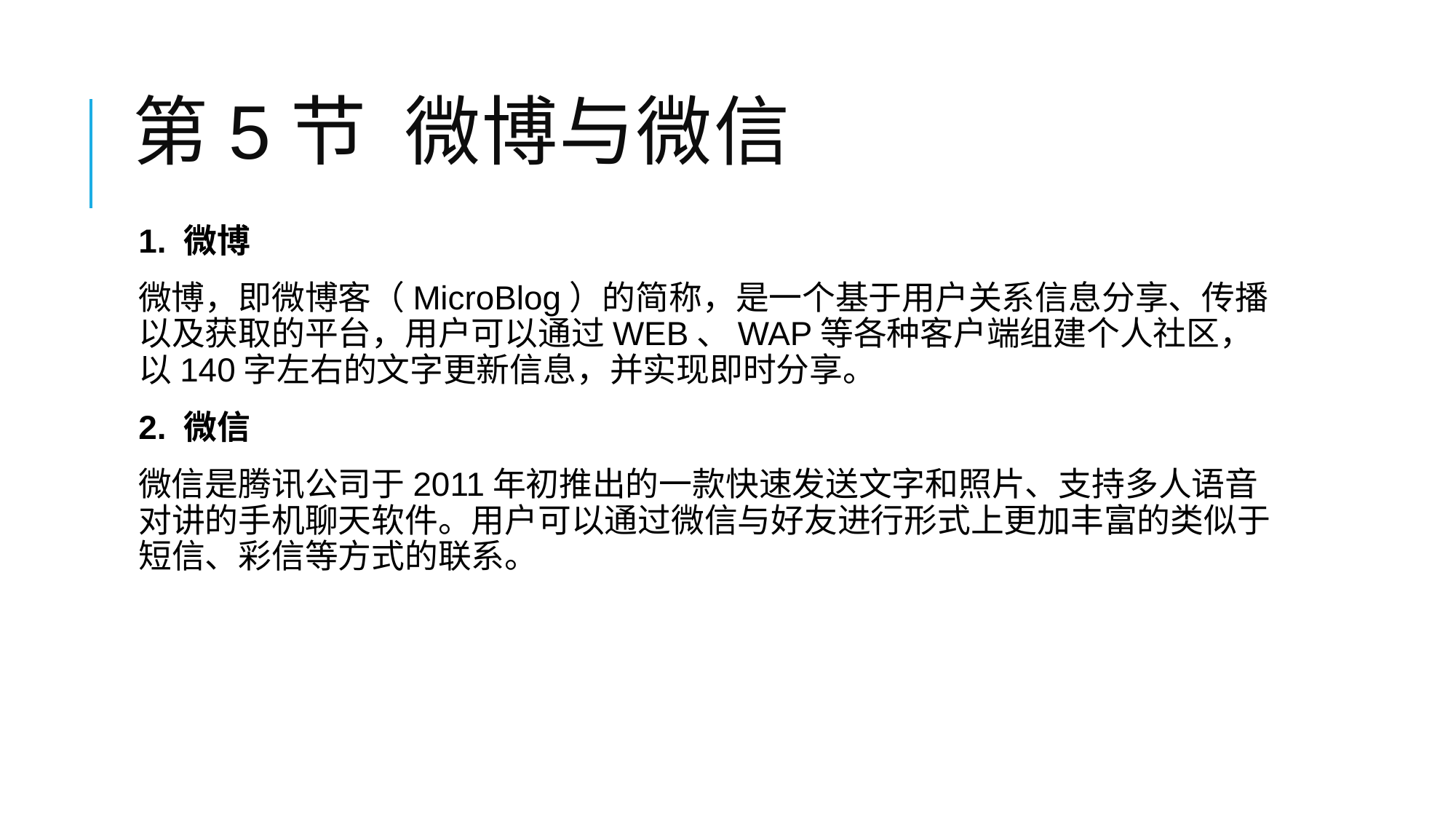

# 第5节  微博与微信
1. 微博
微博，即微博客（MicroBlog）的简称，是一个基于用户关系信息分享、传播以及获取的平台，用户可以通过WEB、WAP等各种客户端组建个人社区，以140字左右的文字更新信息，并实现即时分享。
2. 微信
微信是腾讯公司于2011年初推出的一款快速发送文字和照片、支持多人语音对讲的手机聊天软件。用户可以通过微信与好友进行形式上更加丰富的类似于短信、彩信等方式的联系。